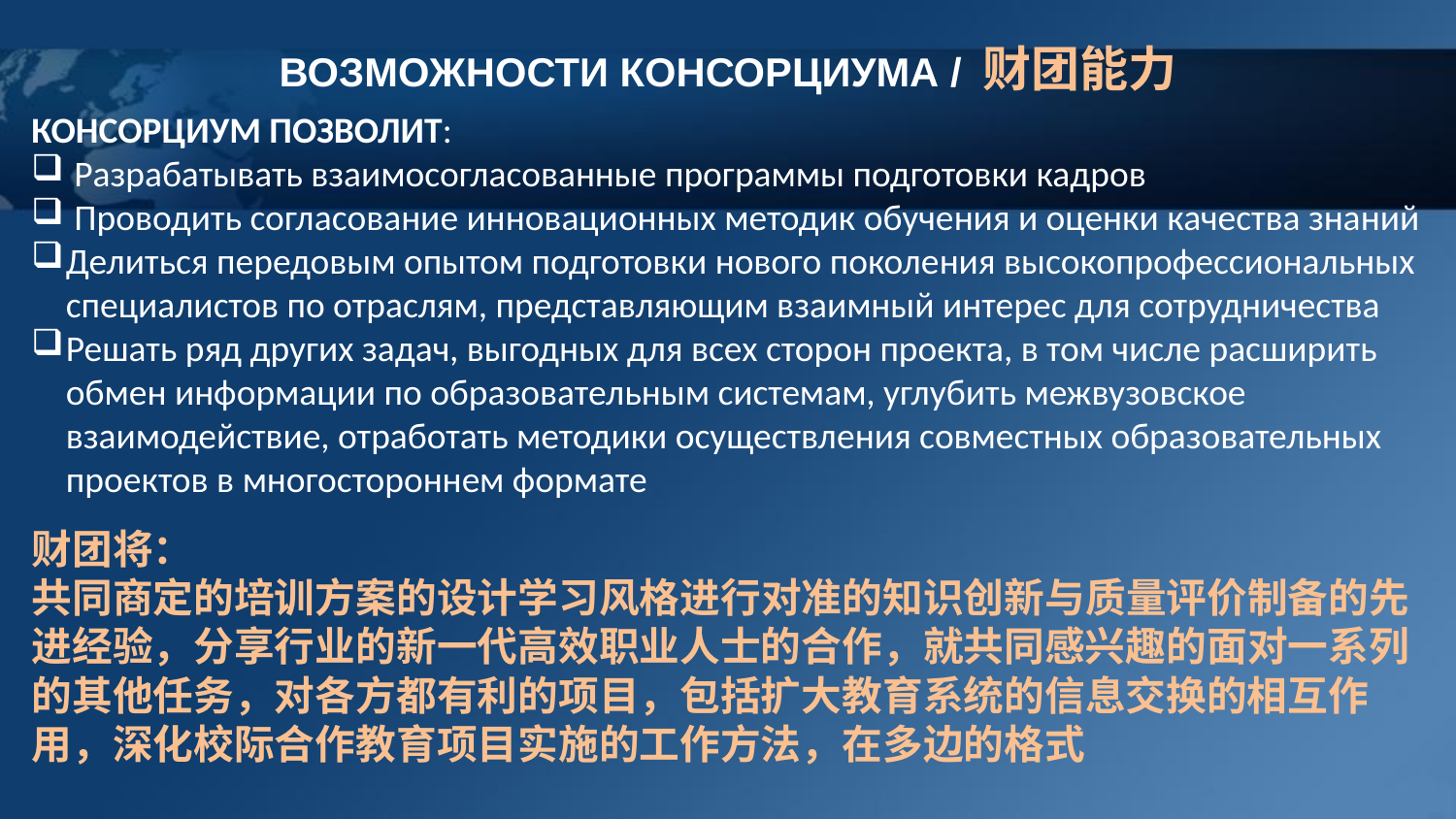

ВОЗМОЖНОСТИ КОНСОРЦИУМА / 财团能力

КОНСОРЦИУМ ПОЗВОЛИТ:
 Разрабатывать взаимосогласованные программы подготовки кадров
 Проводить согласование инновационных методик обучения и оценки качества знаний
Делиться передовым опытом подготовки нового поколения высокопрофессиональных специалистов по отраслям, представляющим взаимный интерес для сотрудничества
Решать ряд других задач, выгодных для всех сторон проекта, в том числе расширить обмен информации по образовательным системам, углубить межвузовское взаимодействие, отработать методики осуществления совместных образовательных проектов в многостороннем формате

财团将：
共同商定的培训方案的设计学习风格进行对准的知识创新与质量评价制备的先进经验，分享行业的新一代高效职业人士的合作，就共同感兴趣的面对一系列的其他任务，对各方都有利的项目，包括扩大教育系统的信息交换的相互作用，深化校际合作教育项目实施的工作方法，在多边的格式